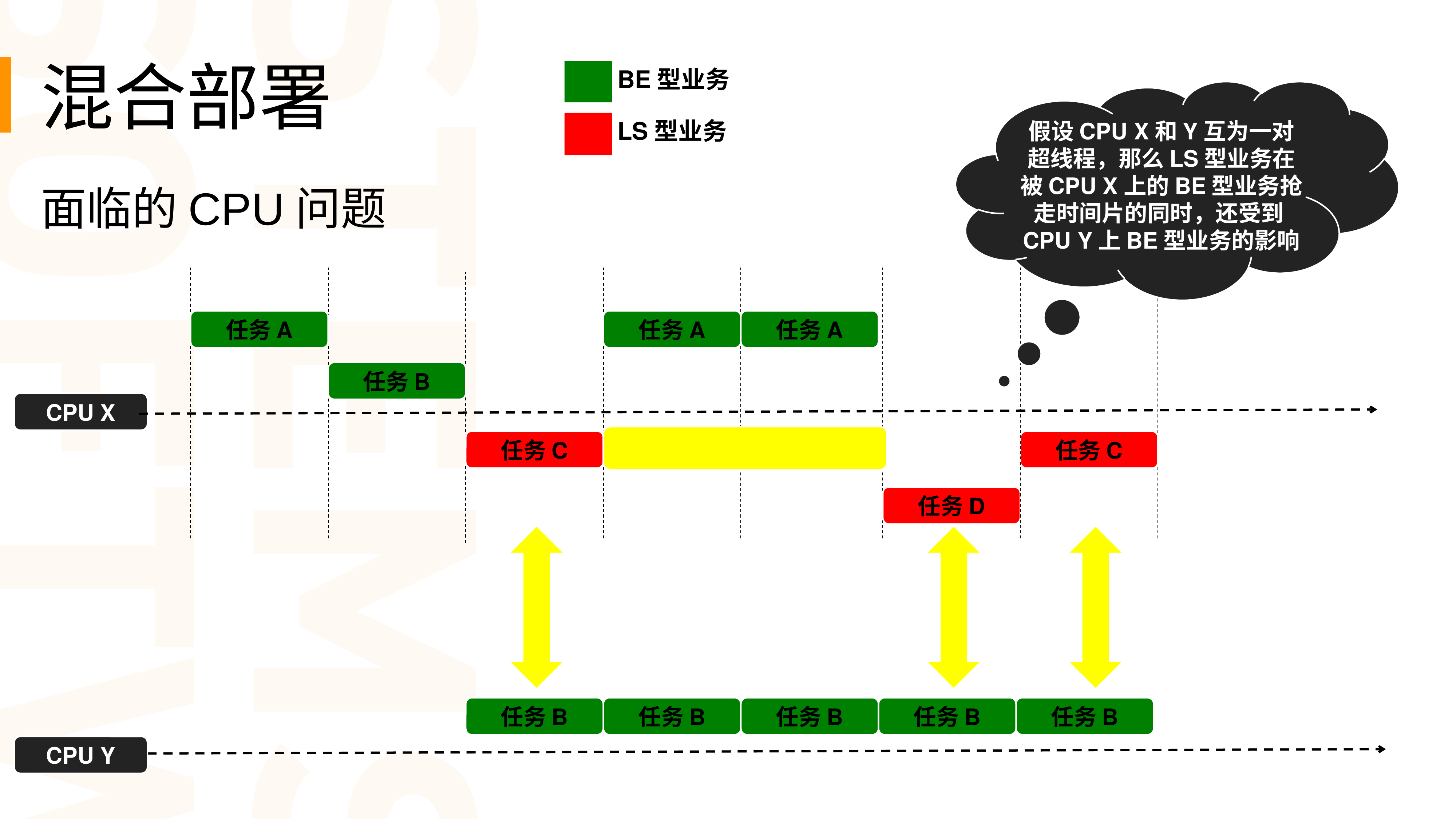

混合部署

BE型业务

LS型业务

假设CPU X和Y互为一对超线程，那么LS型业务在被CPU X上的BE型业务抢走时间片的同时，还受到CPU Y上BE型业务的影响
面临的CPU问题

任务A
任务A
任务A
任务B
CPU X

任务C
任务C
任务D

任务B
任务B
任务B
任务B
任务B
CPU Y